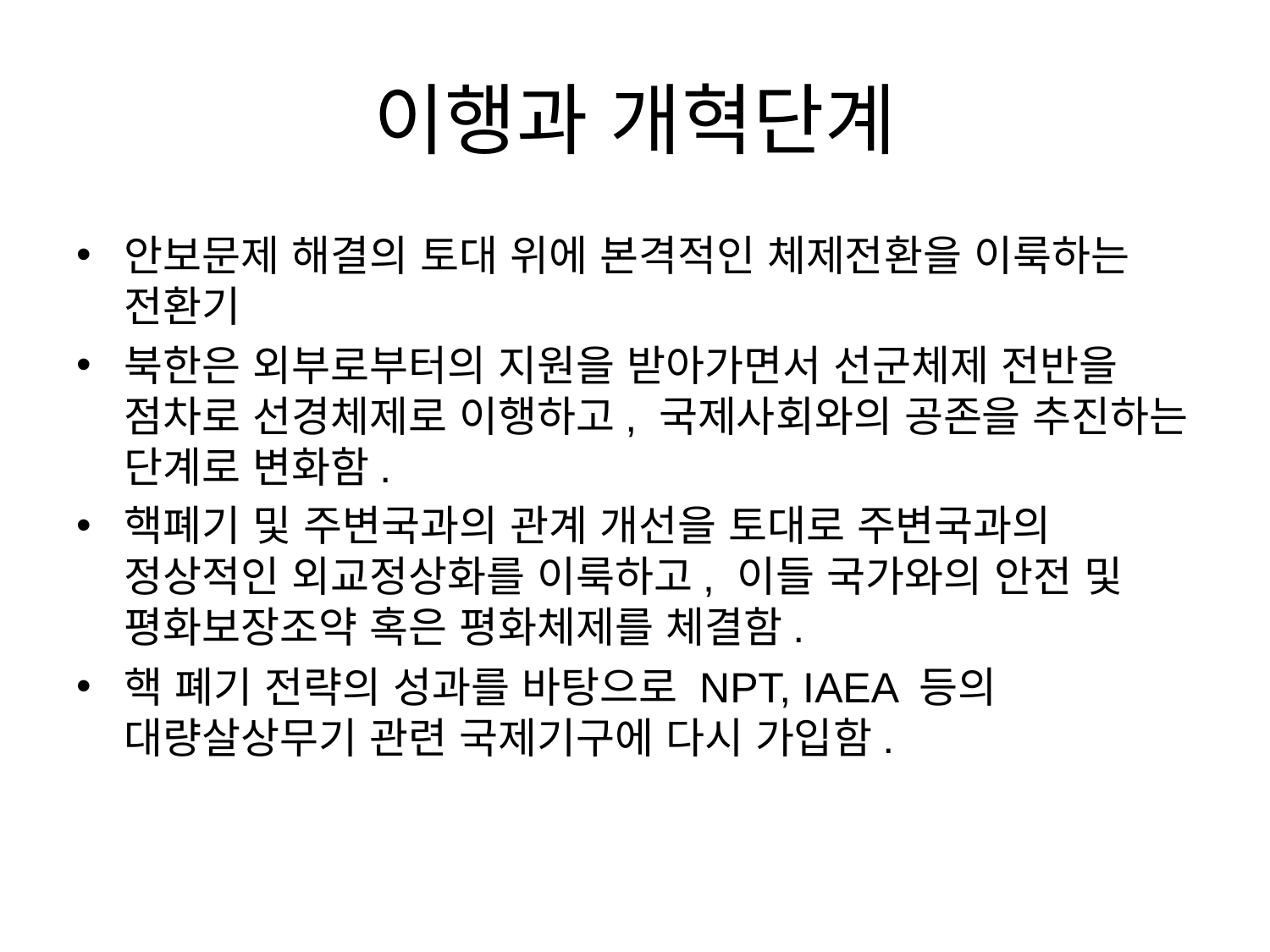

# 이행과 개혁단계
안보문제 해결의 토대 위에 본격적인 체제전환을 이룩하는 전환기
북한은 외부로부터의 지원을 받아가면서 선군체제 전반을 점차로 선경체제로 이행하고, 국제사회와의 공존을 추진하는 단계로 변화함.
핵폐기 및 주변국과의 관계 개선을 토대로 주변국과의 정상적인 외교정상화를 이룩하고, 이들 국가와의 안전 및 평화보장조약 혹은 평화체제를 체결함.
핵 폐기 전략의 성과를 바탕으로 NPT, IAEA 등의 대량살상무기 관련 국제기구에 다시 가입함.